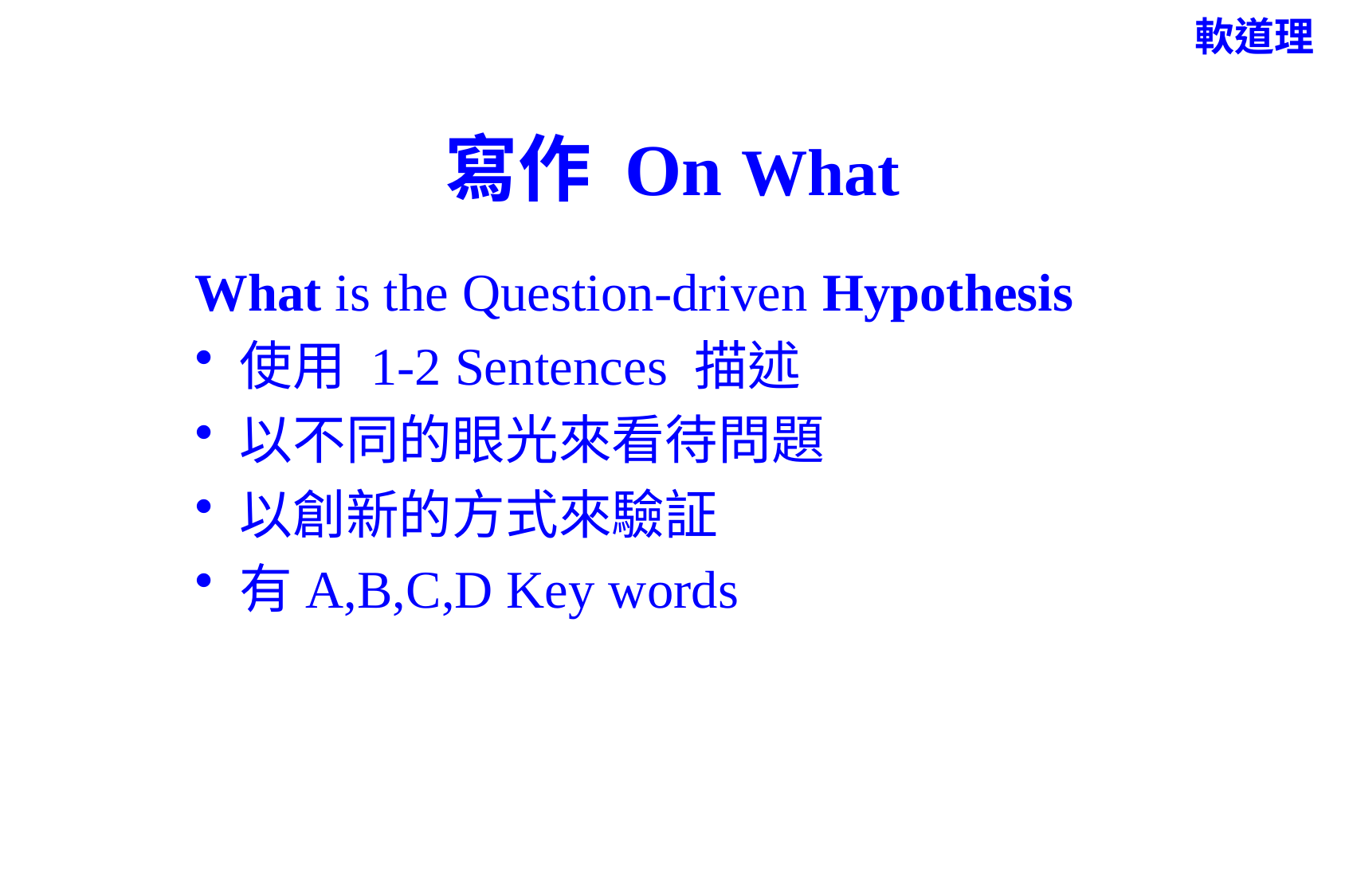

軟道理
# 寫作 On What
What is the Question-driven Hypothesis
使用 1-2 Sentences 描述
以不同的眼光來看待問題
以創新的方式來驗証
有A,B,C,D Key words